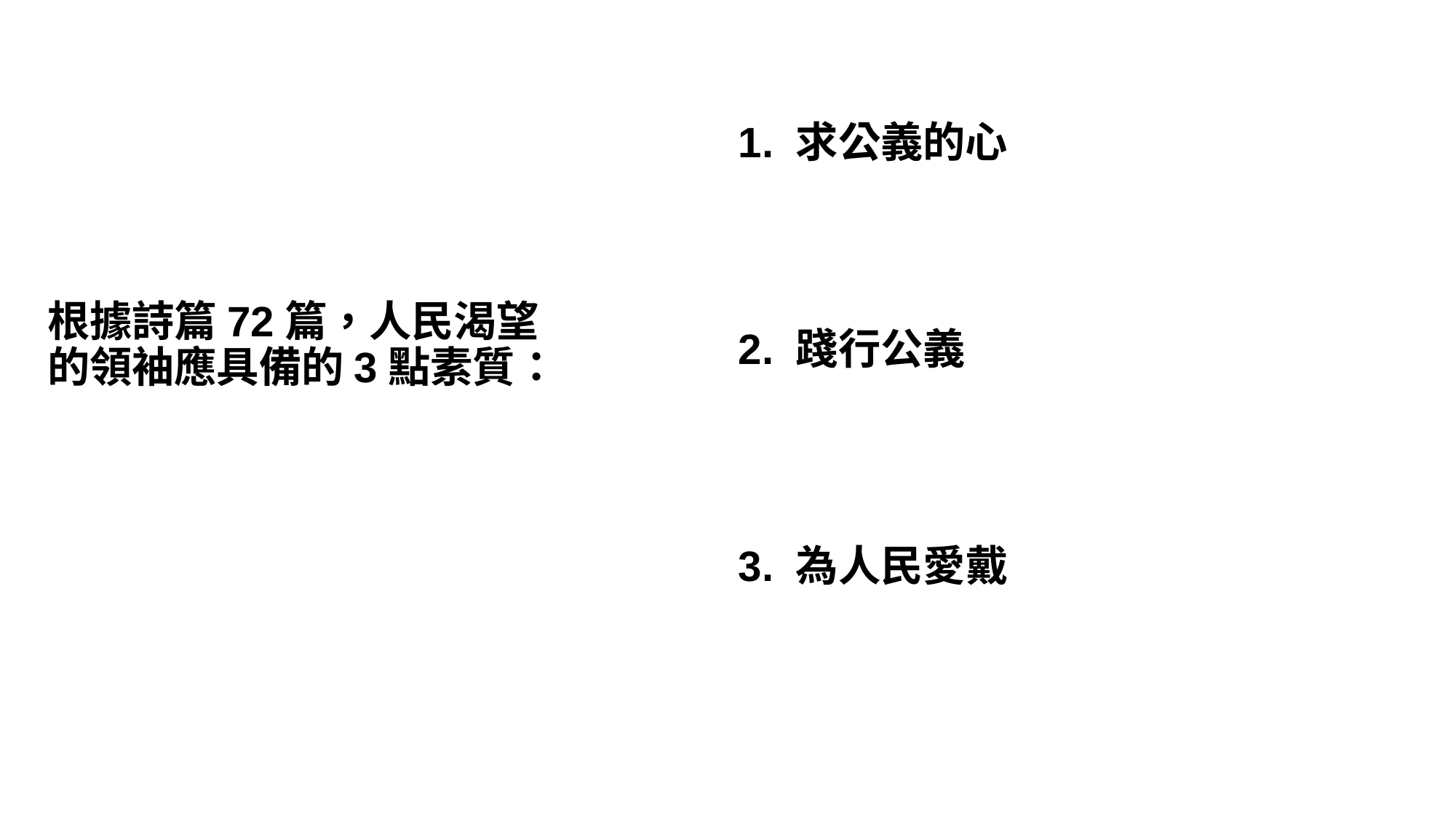

#
1. 求公義的心
根據詩篇72篇，人民渴望的領袖應具備的3點素質：
2. 踐行公義
3. 為人民愛戴